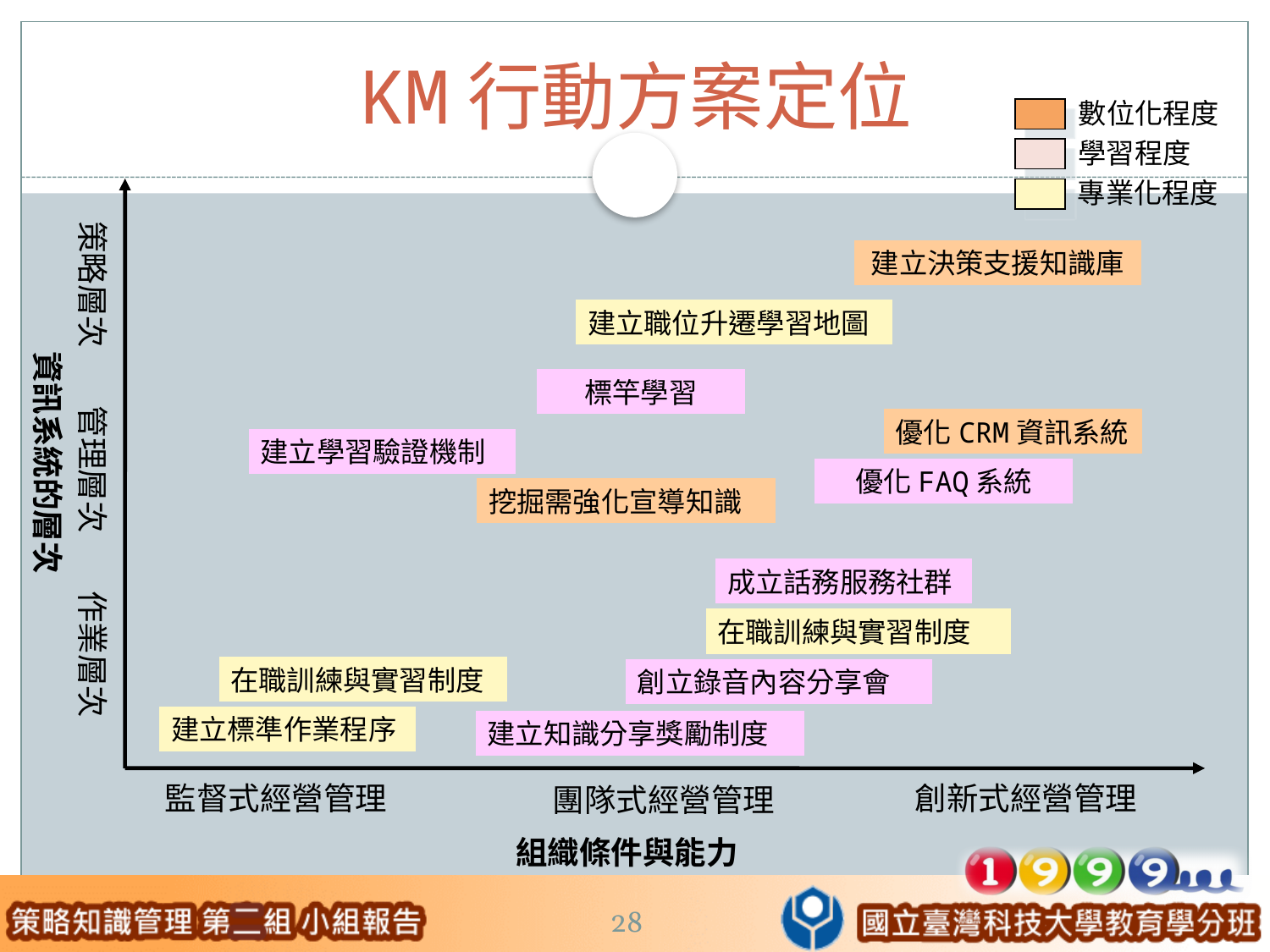

# KM行動方案定位
數位化程度

學習程度

專業化程度

策略層次
建立決策支援知識庫
建立職位升遷學習地圖
資訊系統的層次
標竿學習
管理層次
優化CRM資訊系統
建立學習驗證機制
優化FAQ系統
挖掘需強化宣導知識
成立話務服務社群
作業層次
在職訓練與實習制度
在職訓練與實習制度
創立錄音內容分享會
建立標準作業程序
建立知識分享獎勵制度

監督式經營管理
創新式經營管理
團隊式經營管理
組織條件與能力
28